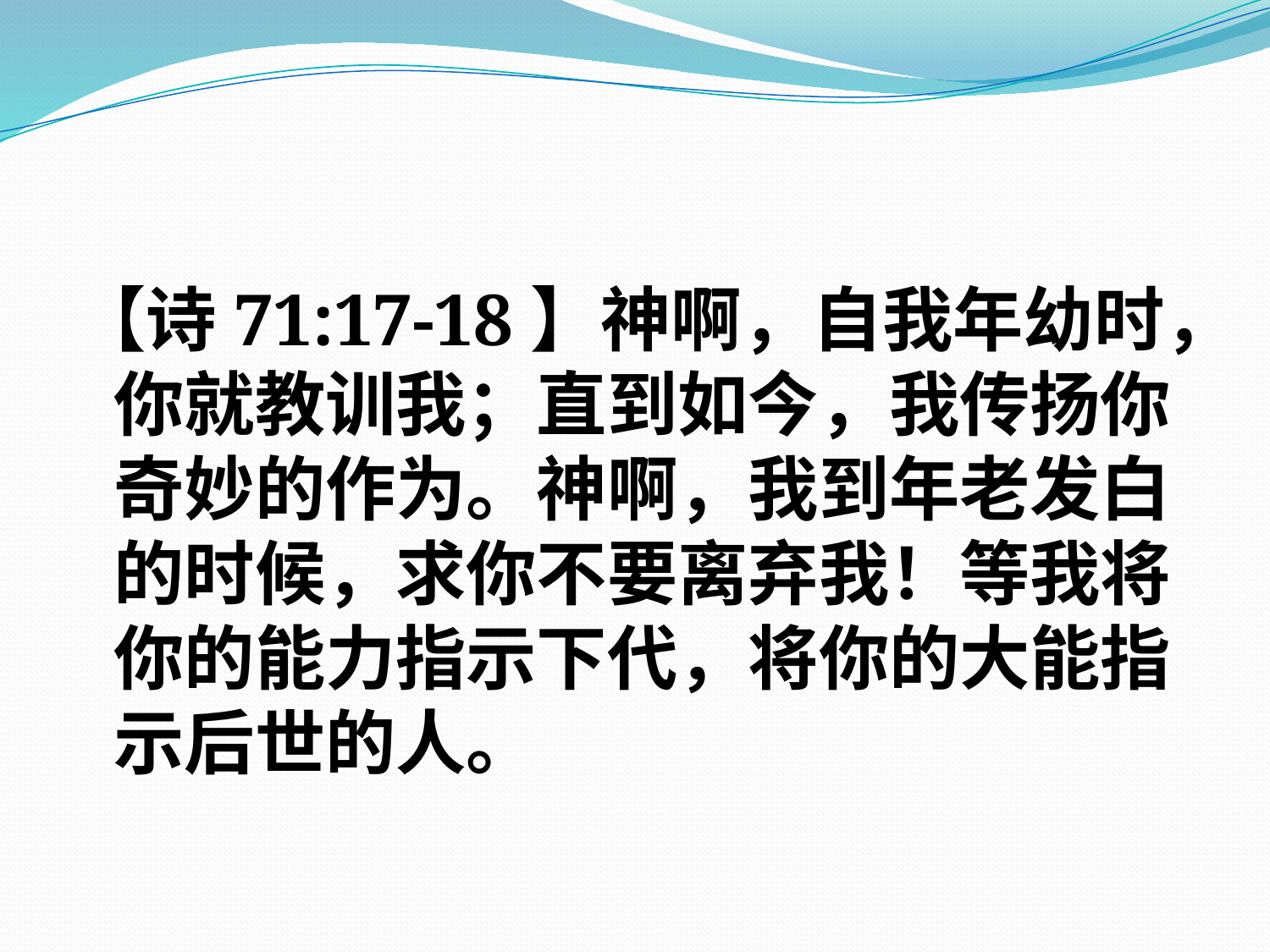

#
【诗71:17-18】神啊，自我年幼时，你就教训我；直到如今，我传扬你奇妙的作为。神啊，我到年老发白的时候，求你不要离弃我！等我将你的能力指示下代，将你的大能指示后世的人。